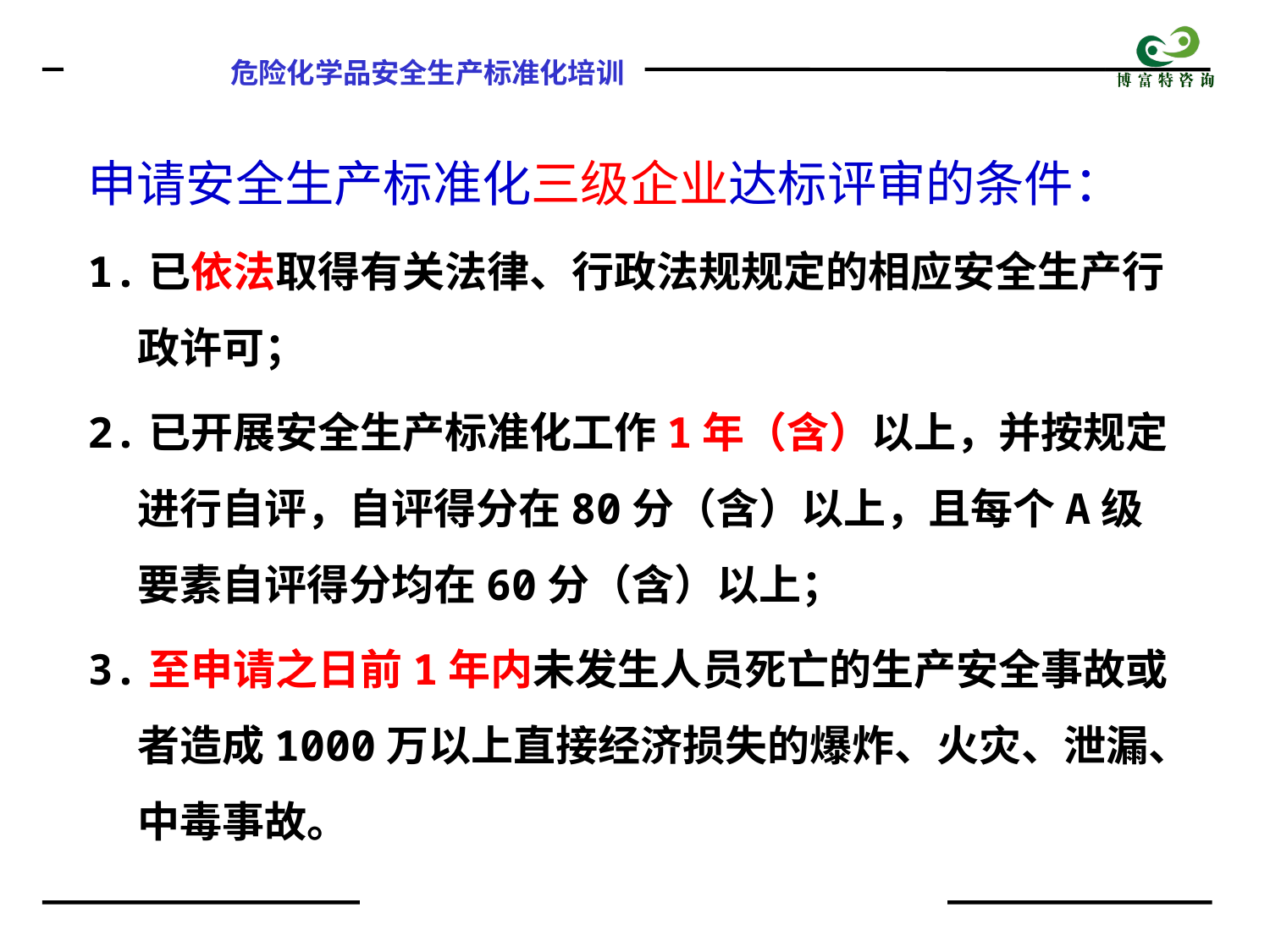

申请安全生产标准化三级企业达标评审的条件：
1.已依法取得有关法律、行政法规规定的相应安全生产行政许可；
2.已开展安全生产标准化工作1年（含）以上，并按规定进行自评，自评得分在80分（含）以上，且每个A级要素自评得分均在60分（含）以上；
3.至申请之日前1年内未发生人员死亡的生产安全事故或者造成1000万以上直接经济损失的爆炸、火灾、泄漏、中毒事故。